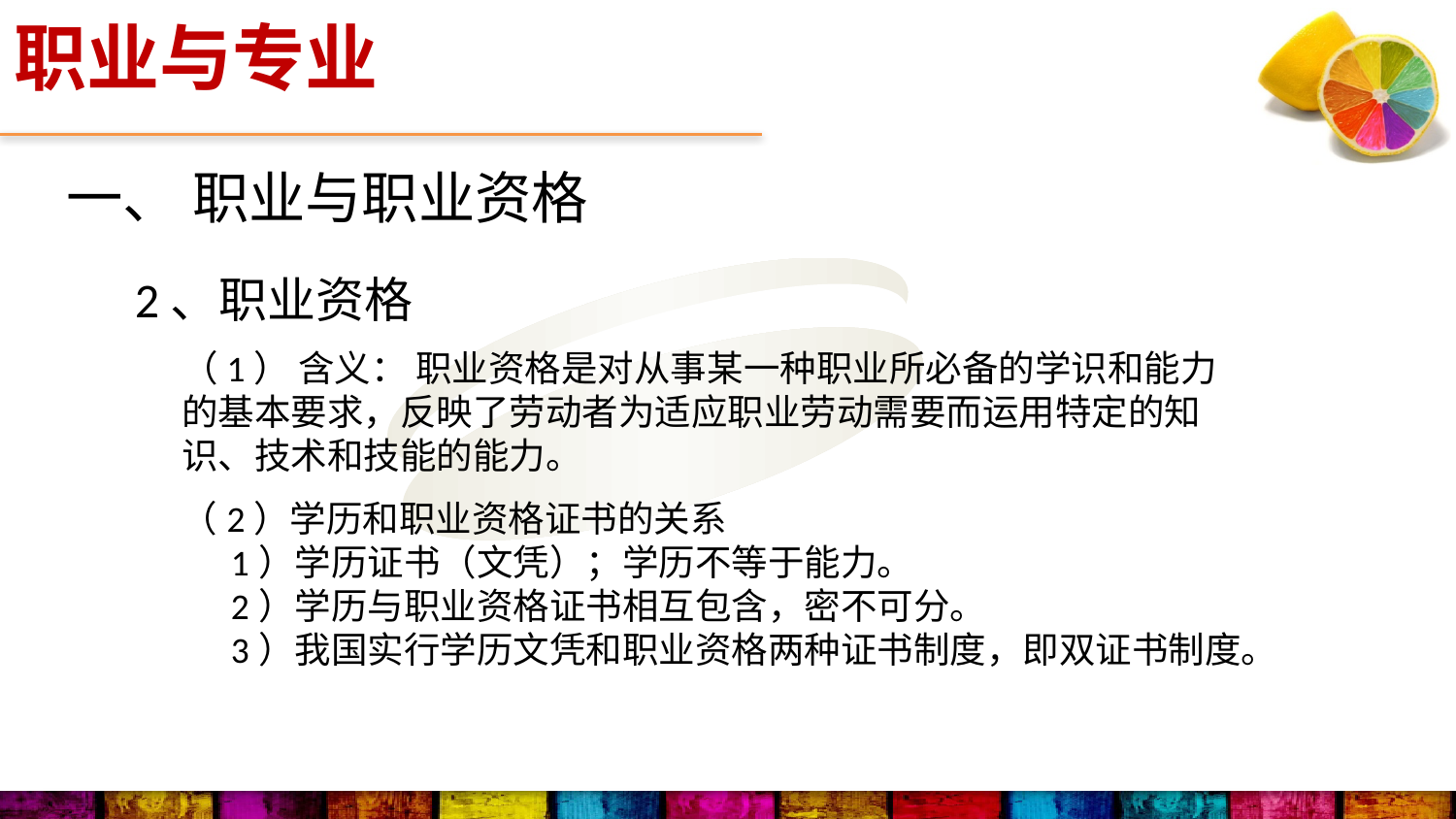

职业与专业

一、 职业与职业资格
2、职业资格

FPA性格色彩
① 含义 职业资格是对从事某一种职业所必备的学识和能力的基本要求，反映了劳动者为适应职业劳动需要而运用特定的知识、技术和 技能的能力。的使命

（1） 含义： 职业资格是对从事某一种职业所必备的学识和能力的基本要求，反映了劳动者为适应职业劳动需要而运用特定的知识、技术和技能的能力。

（2）学历和职业资格证书的关系
      1）学历证书（文凭）；学历不等于能力。
      2）学历与职业资格证书相互包含，密不可分。
      3）我国实行学历文凭和职业资格两种证书制度，即双证书制度。